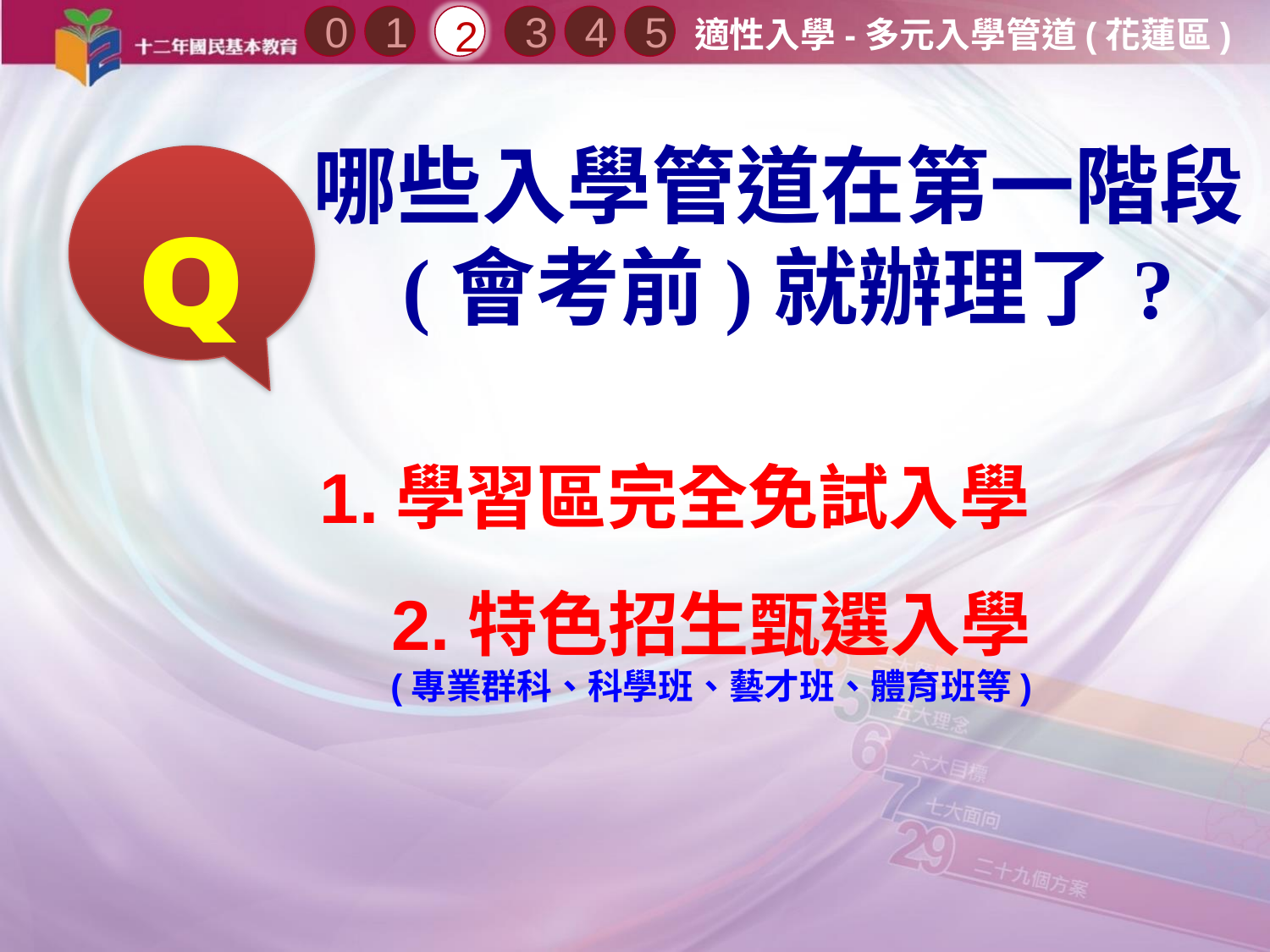

0
2
3
1
4
5
適性入學-多元入學管道(花蓮區)
哪些入學管道在第一階段(會考前)就辦理了?
Q
1.學習區完全免試入學
2.特色招生甄選入學
(專業群科、科學班、藝才班、體育班等)